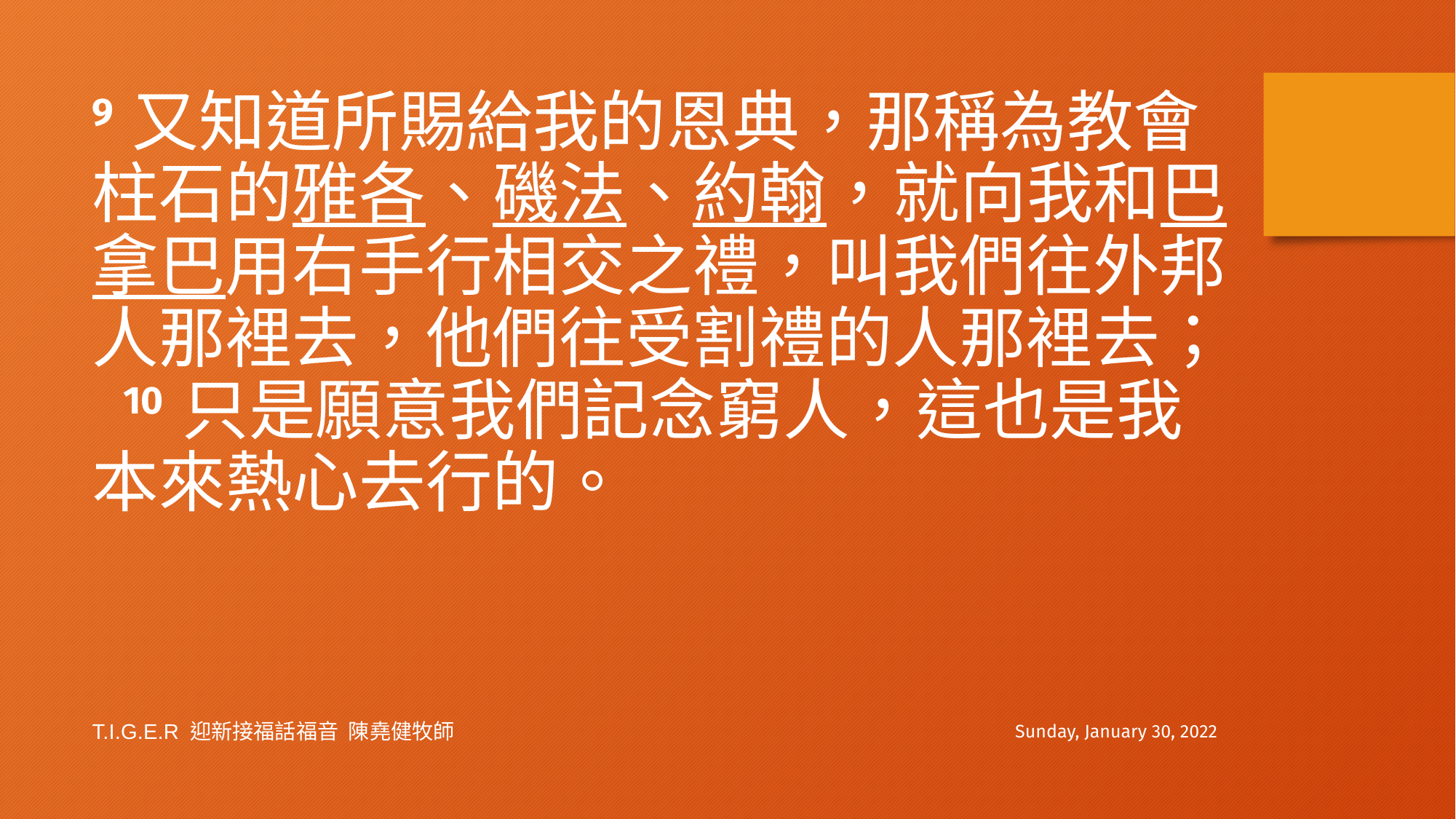

9 又知道所賜給我的恩典，那稱為教會柱石的雅各、磯法、約翰，就向我和巴拿巴用右手行相交之禮，叫我們往外邦人那裡去，他們往受割禮的人那裡去； 10 只是願意我們記念窮人，這也是我本來熱心去行的。
Sunday, January 30, 2022
T.I.G.E.R 迎新接福話福音  陳堯健牧師